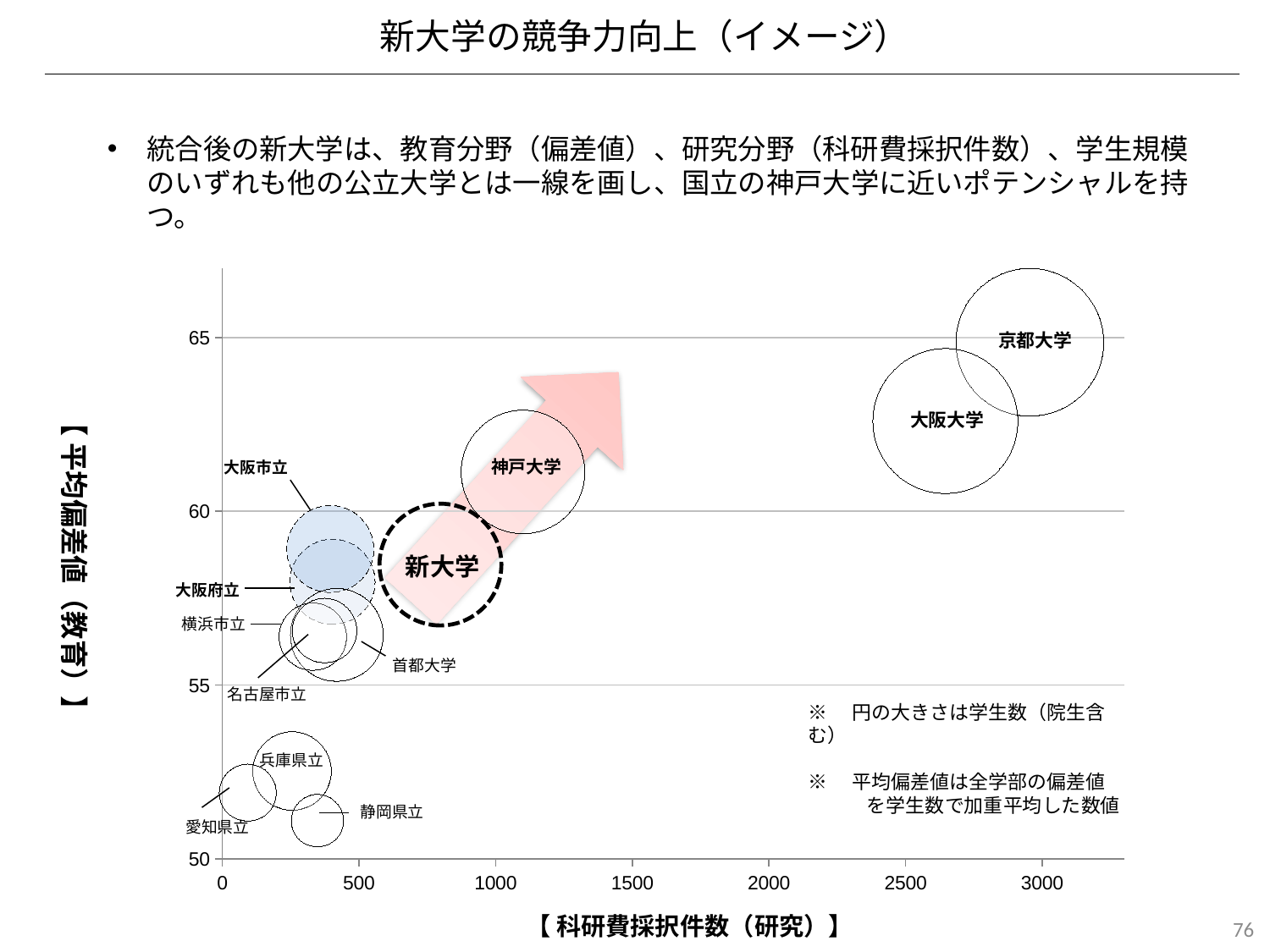

新大学の競争力向上（イメージ）
統合後の新大学は、教育分野（偏差値）、研究分野（科研費採択件数）、学生規模のいずれも他の公立大学とは一線を画し、国立の神戸大学に近いポテンシャルを持つ。

### Chart

| Category | 偏差値 |
|---|---|
京都大学
【 平均偏差値（教育）】
大阪大学

神戸大学
大阪市立
新大学
大阪府立
横浜市立
首都大学
名古屋市立
※　円の大きさは学生数（院生含む）

※　平均偏差値は全学部の偏差値
　　　を学生数で加重平均した数値
兵庫県立
静岡県立
愛知県立
76
【 科研費採択件数（研究）】